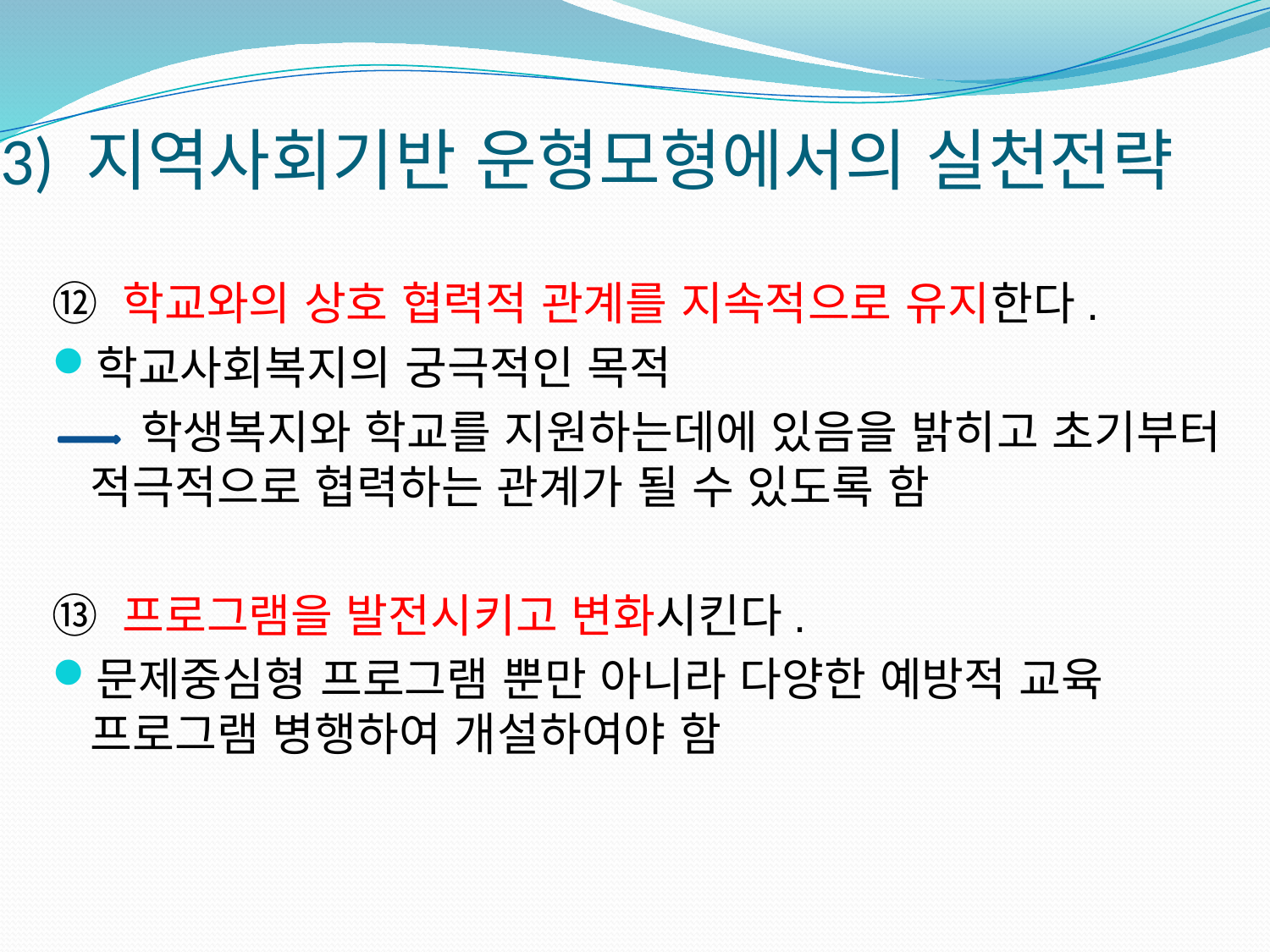

# 3) 지역사회기반 운형모형에서의 실천전략
⑫ 학교와의 상호 협력적 관계를 지속적으로 유지한다.
학교사회복지의 궁극적인 목적
      학생복지와 학교를 지원하는데에 있음을 밝히고 초기부터 적극적으로 협력하는 관계가 될 수 있도록 함

⑬ 프로그램을 발전시키고 변화시킨다.
문제중심형 프로그램 뿐만 아니라 다양한 예방적 교육 프로그램 병행하여 개설하여야 함